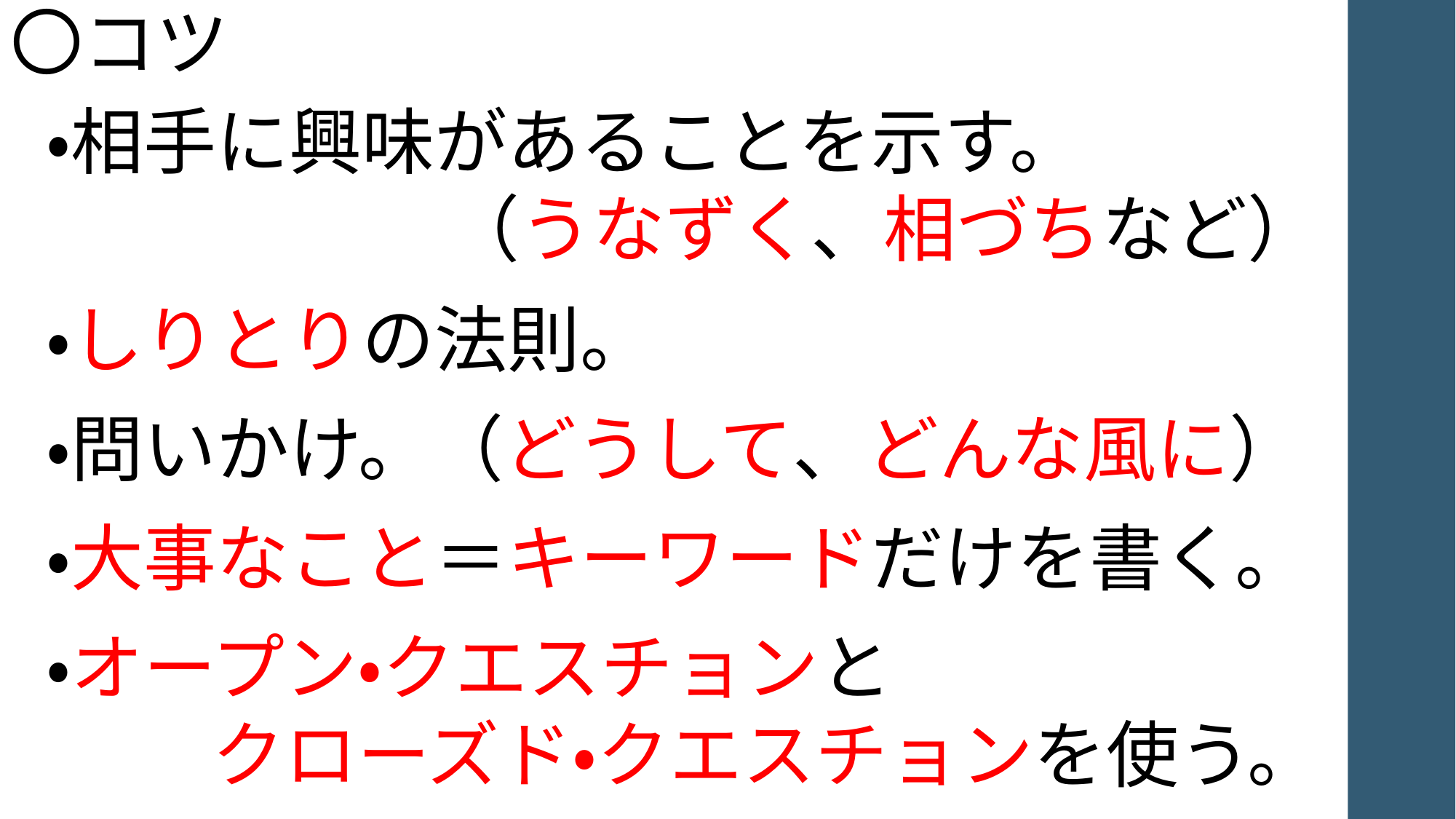

〇コツ
・相手に興味があることを示す。
（うなずく、相づちなど）
・しりとりの法則。
・問いかけ。（どうして、どんな風に）
・大事なこと＝キーワードだけを書く。
・オープン・クエスチョンと
クローズド・クエスチョンを使う。